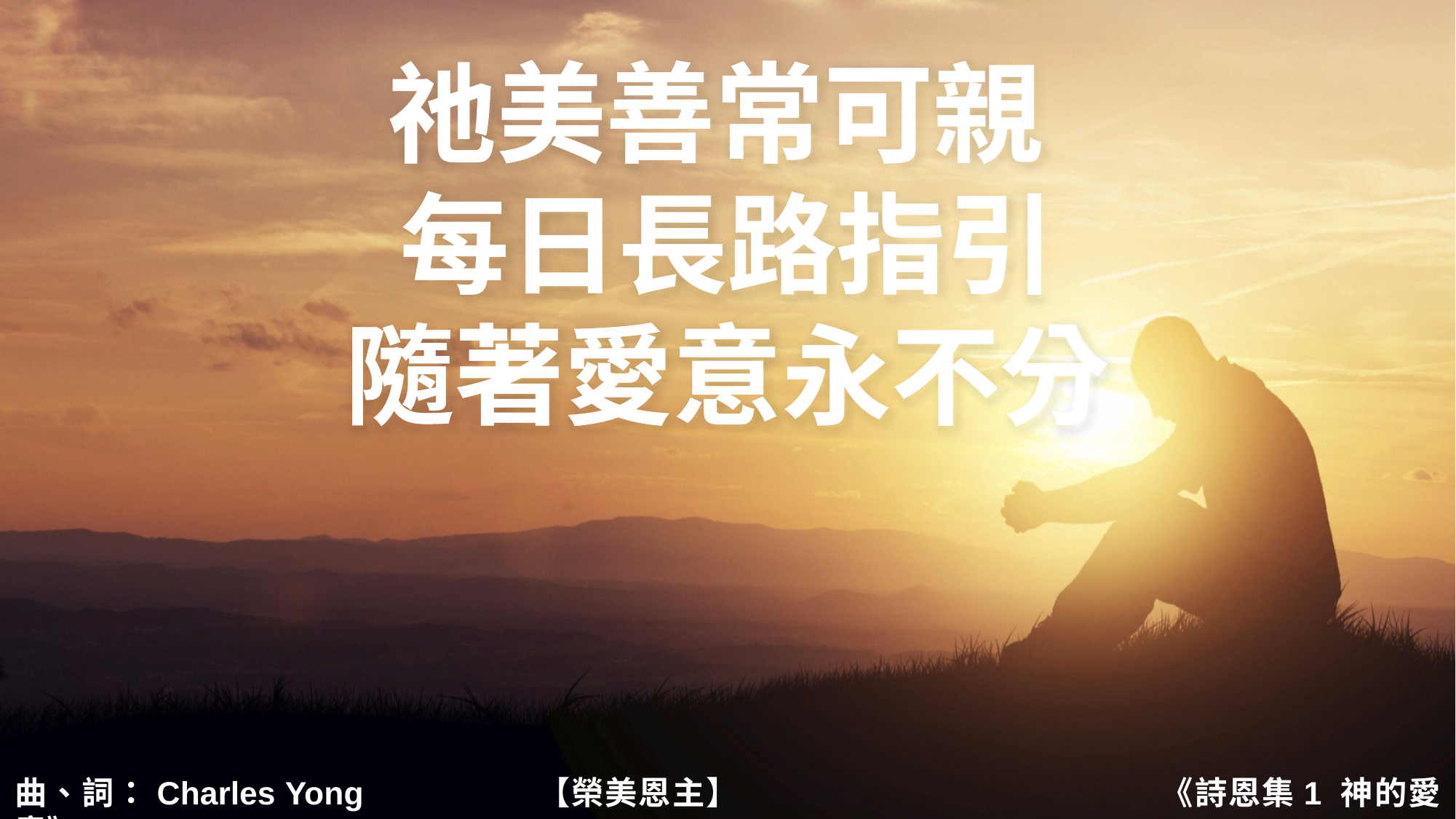

祂美善常可親
每日長路指引
隨著愛意永不分
曲、詞：Charles Yong	       【榮美恩主】				   《詩恩集1 神的愛意》